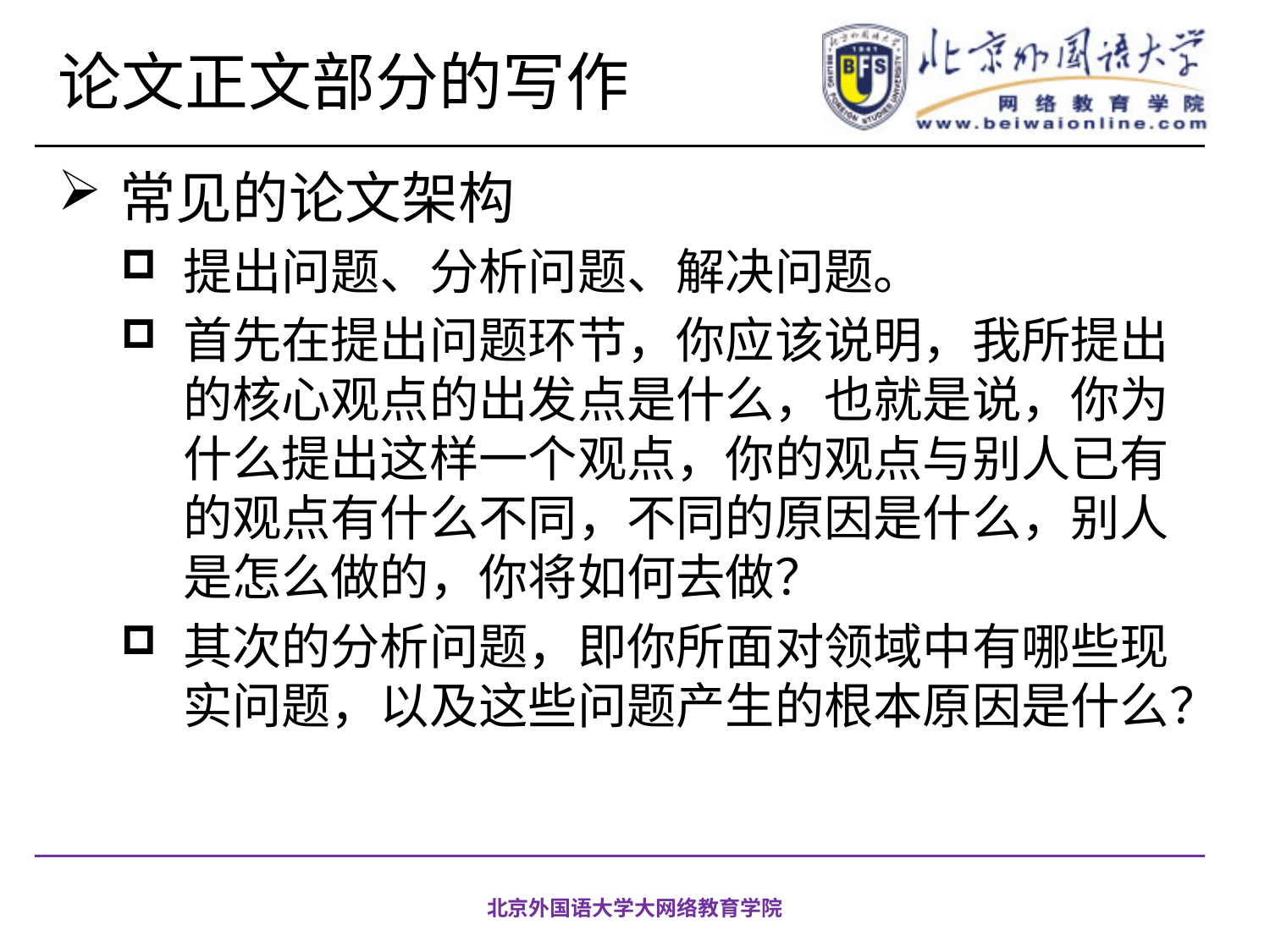

# 论文正文部分的写作
常见的论文架构
提出问题、分析问题、解决问题。
首先在提出问题环节，你应该说明，我所提出的核心观点的出发点是什么，也就是说，你为什么提出这样一个观点，你的观点与别人已有的观点有什么不同，不同的原因是什么，别人是怎么做的，你将如何去做？
其次的分析问题，即你所面对领域中有哪些现实问题，以及这些问题产生的根本原因是什么？

北京外国语大学大网络教育学院
52